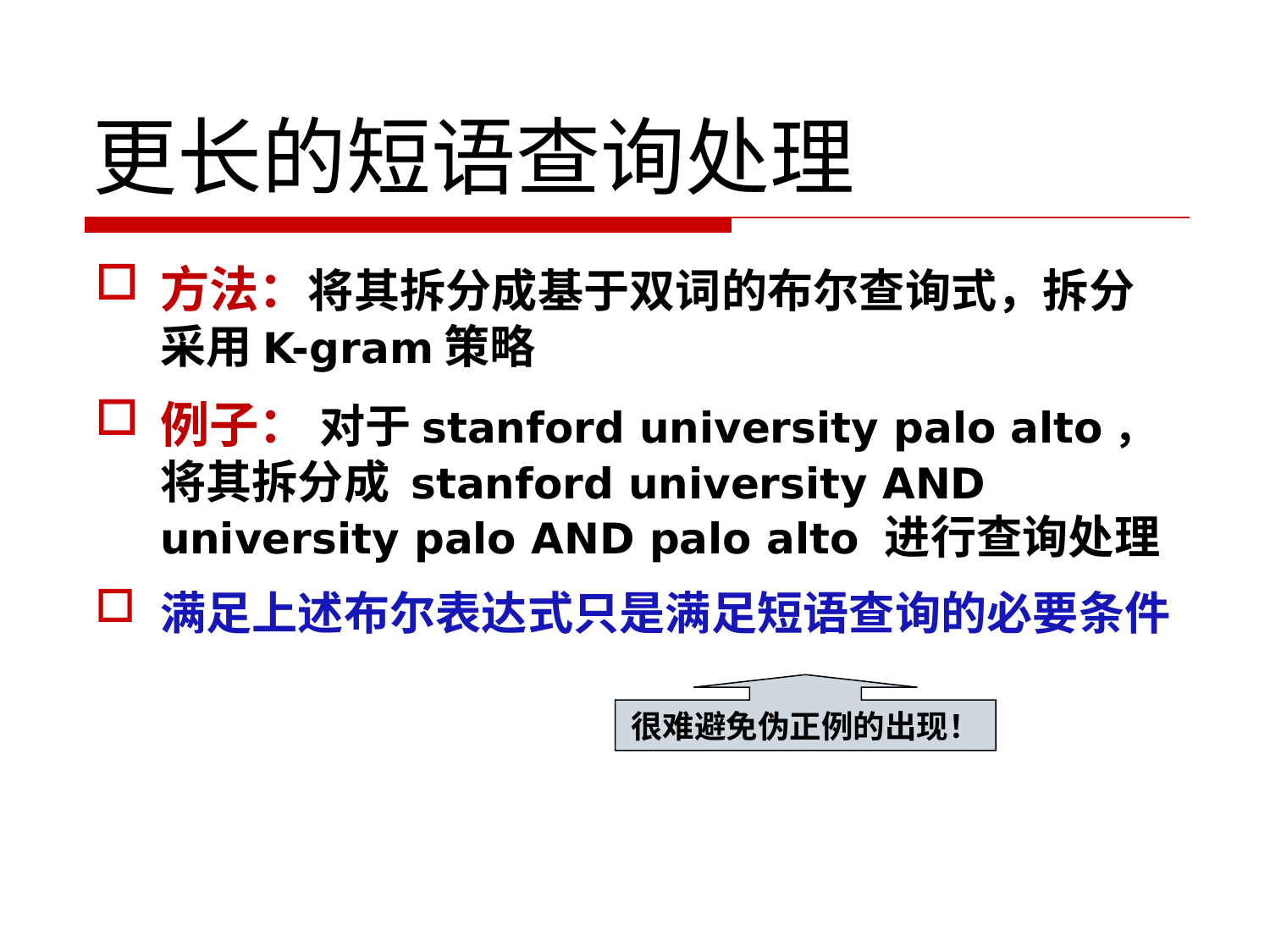

# 更长的短语查询处理
方法：将其拆分成基于双词的布尔查询式，拆分采用K-gram策略
例子： 对于stanford university palo alto，将其拆分成 stanford university AND university palo AND palo alto 进行查询处理
满足上述布尔表达式只是满足短语查询的必要条件
很难避免伪正例的出现！